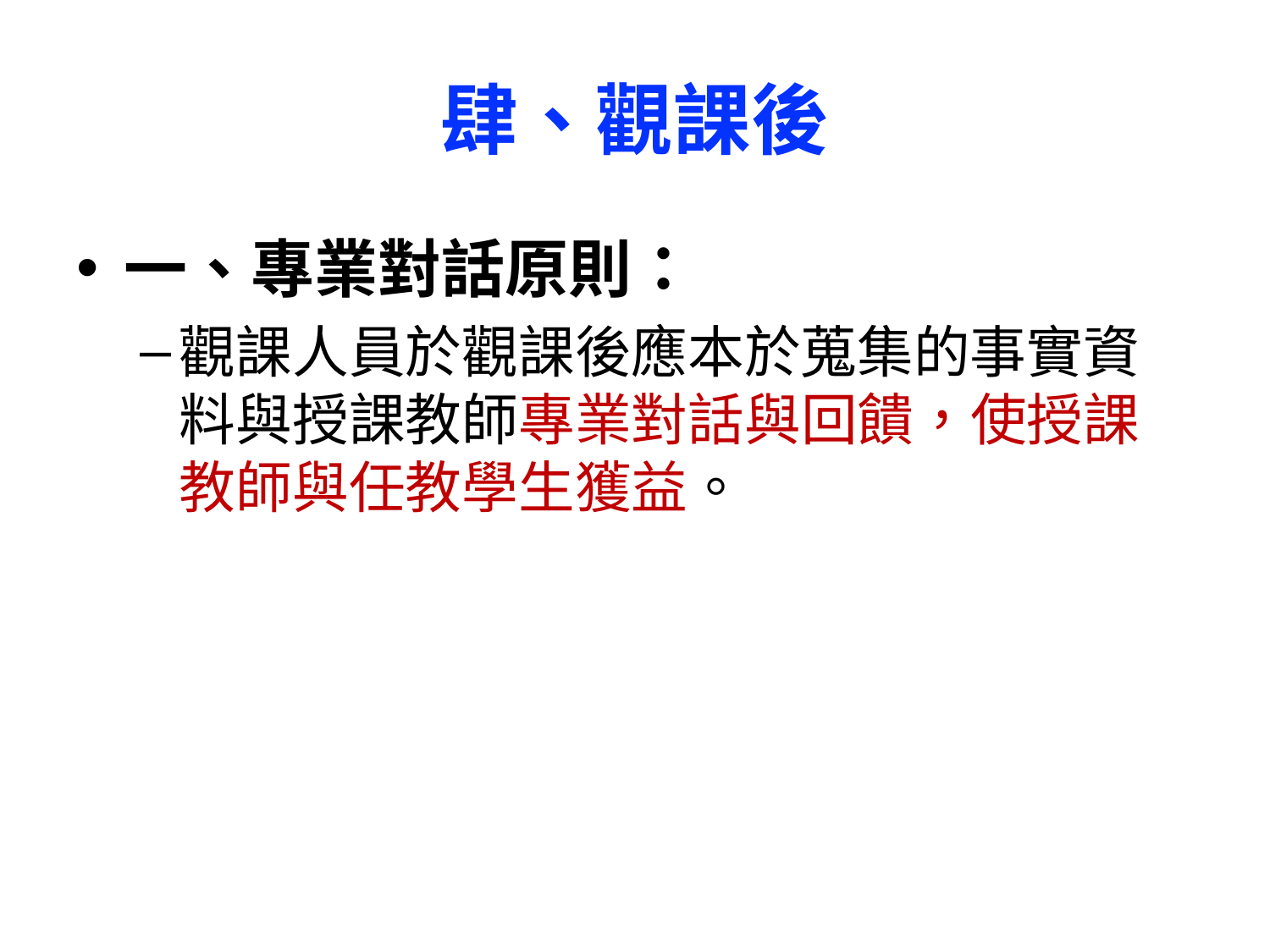

# 肆、觀課後
一、專業對話原則：
觀課人員於觀課後應本於蒐集的事實資料與授課教師專業對話與回饋，使授課教師與任教學生獲益。